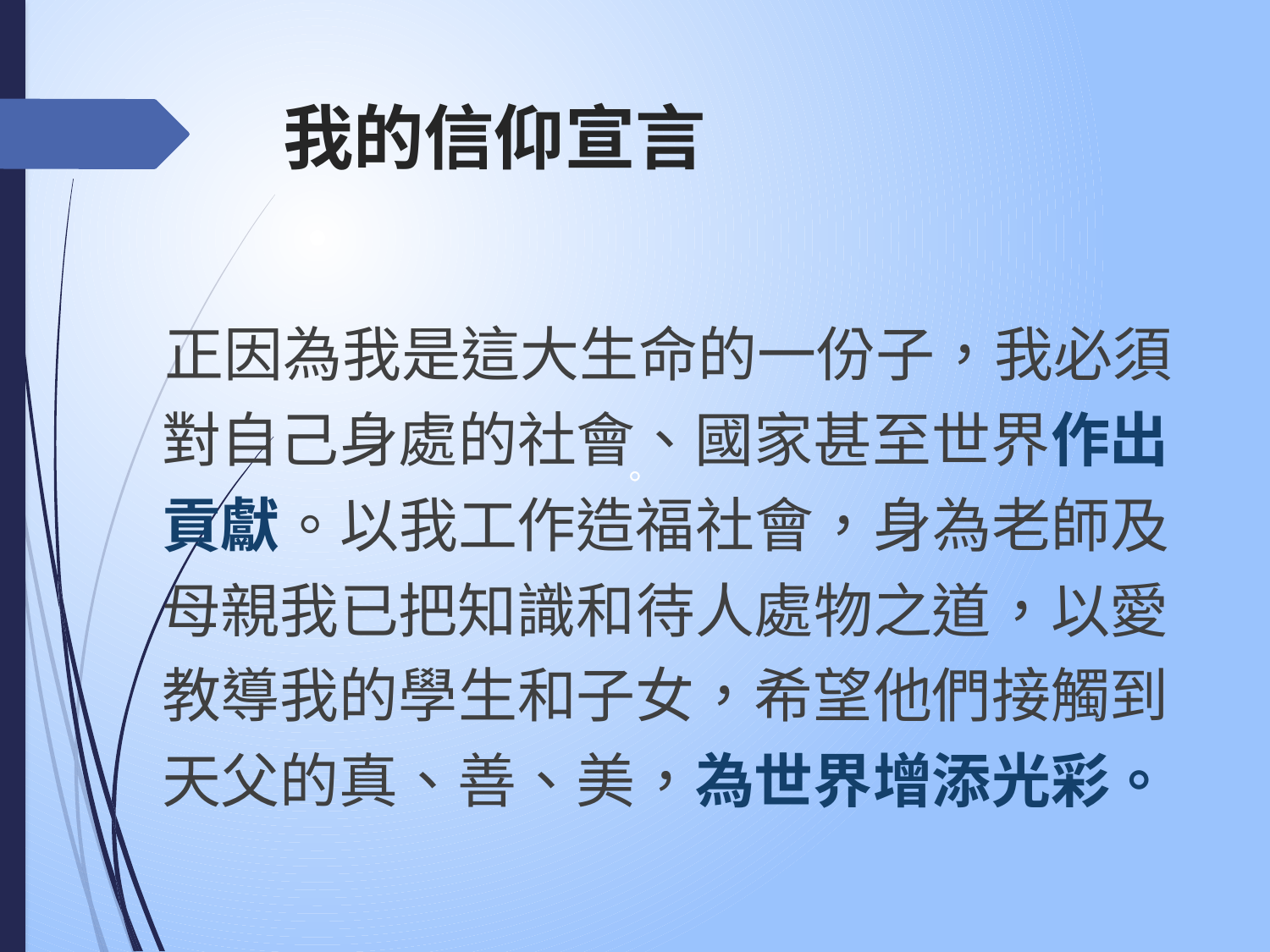

# 我的信仰宣言
   正因為我是這大生命的一份子，我必須對自己身處的社會、國家甚至世界作出貢獻。以我工作造福社會，身為老師及母親我已把知識和待人處物之道，以愛教導我的學生和子女，希望他們接觸到天父的真、善、美，為世界增添光彩。
。
。